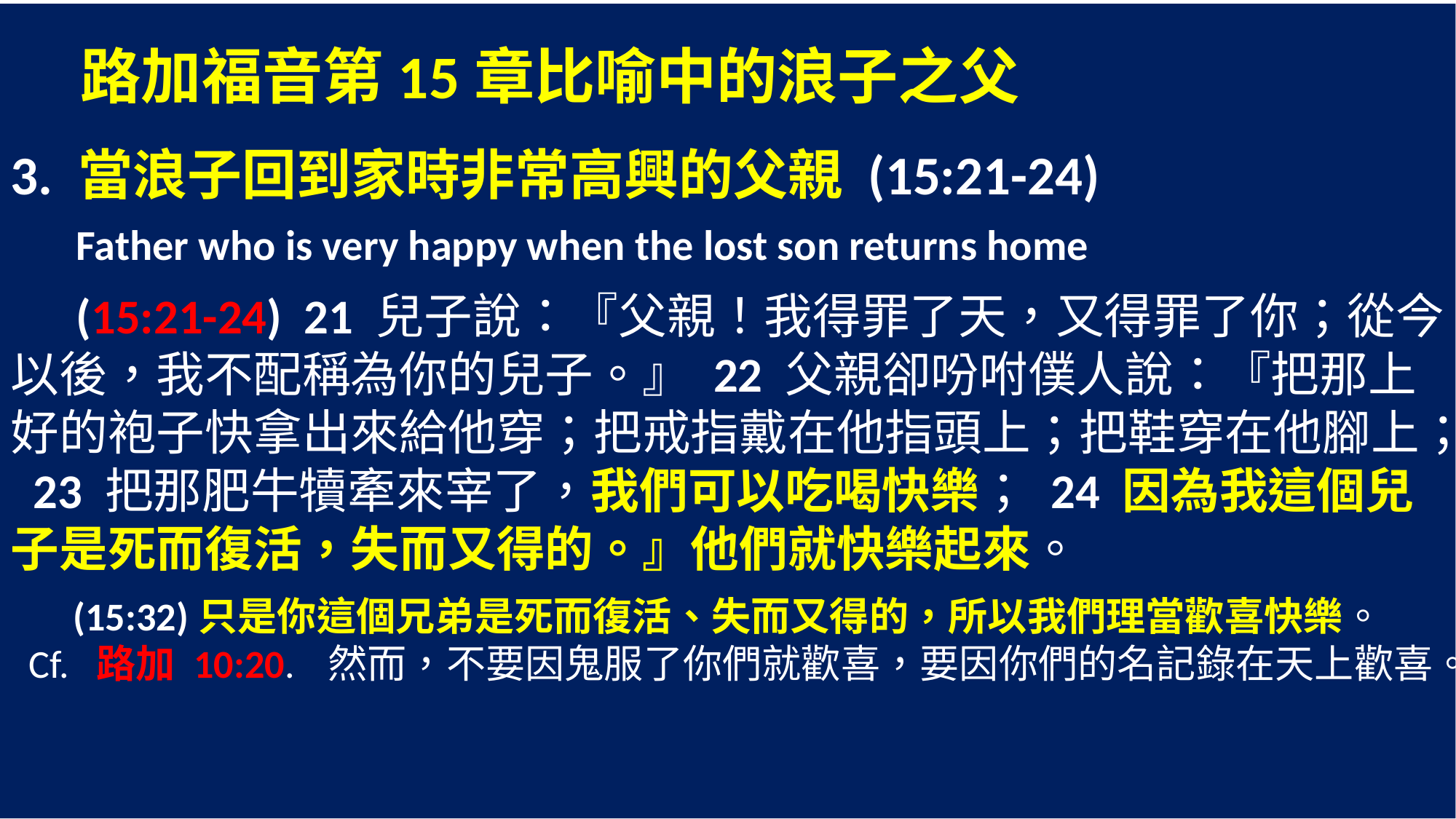

路加福音第15章比喻中的浪子之父

3. 當浪子回到家時非常高興的父親 (15:21-24)
  Father who is very happy when the lost son returns home

      (15:21-24)  21 兒子說：『父親！我得罪了天，又得罪了你；從今以後，我不配稱為你的兒子。』 22 父親卻吩咐僕人說：『把那上好的袍子快拿出來給他穿；把戒指戴在他指頭上；把鞋穿在他腳上； 23 把那肥牛犢牽來宰了，我們可以吃喝快樂； 24 因為我這個兒子是死而復活，失而又得的。』他們就快樂起來。

       (15:32)只是你這個兄弟是死而復活、失而又得的，所以我們理當歡喜快樂。
  Cf.  路加 10:20. 然而，不要因鬼服了你們就歡喜，要因你們的名記錄在天上歡喜。